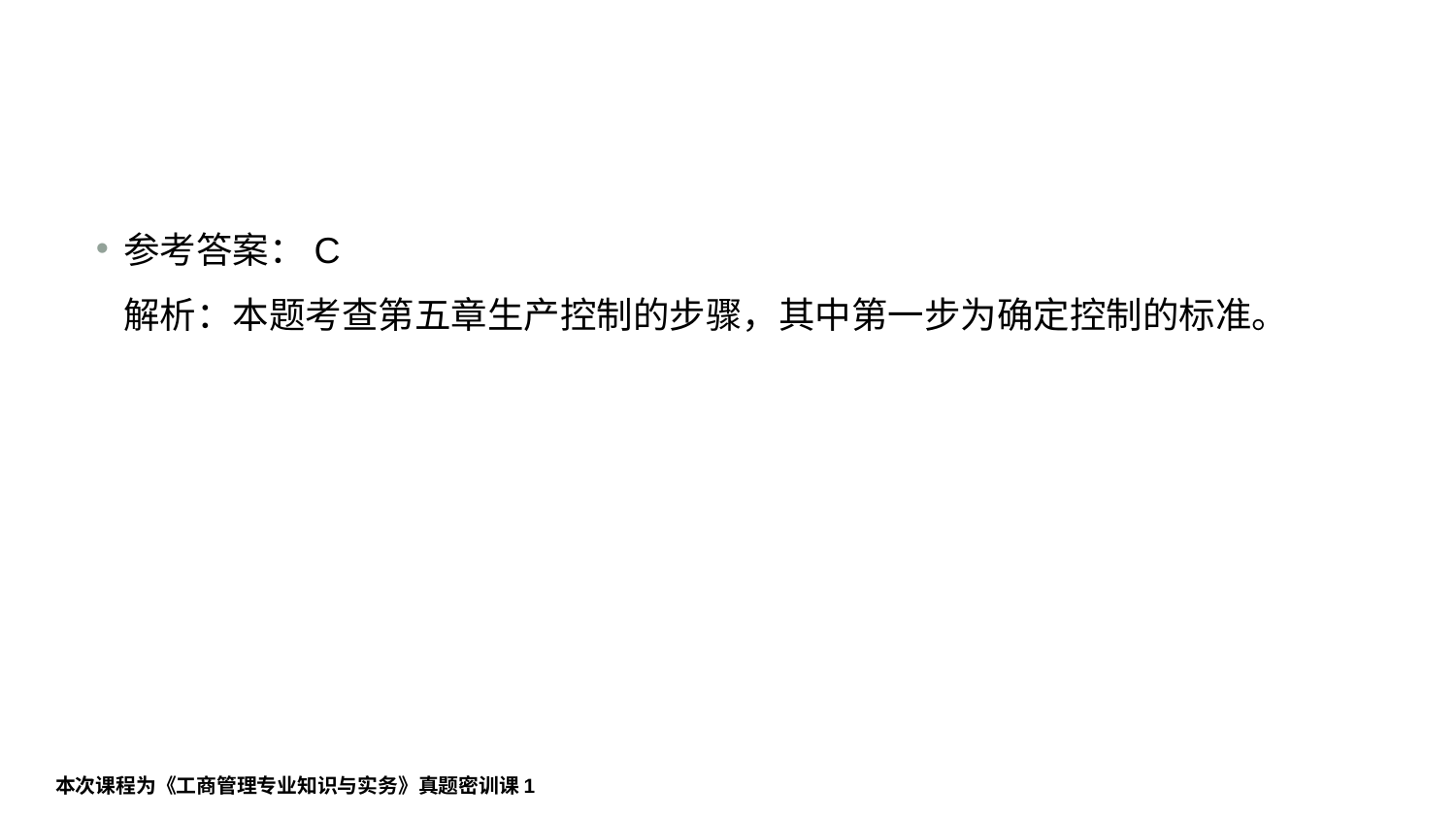

参考答案：C
解析：本题考查第五章生产控制的步骤，其中第一步为确定控制的标准。